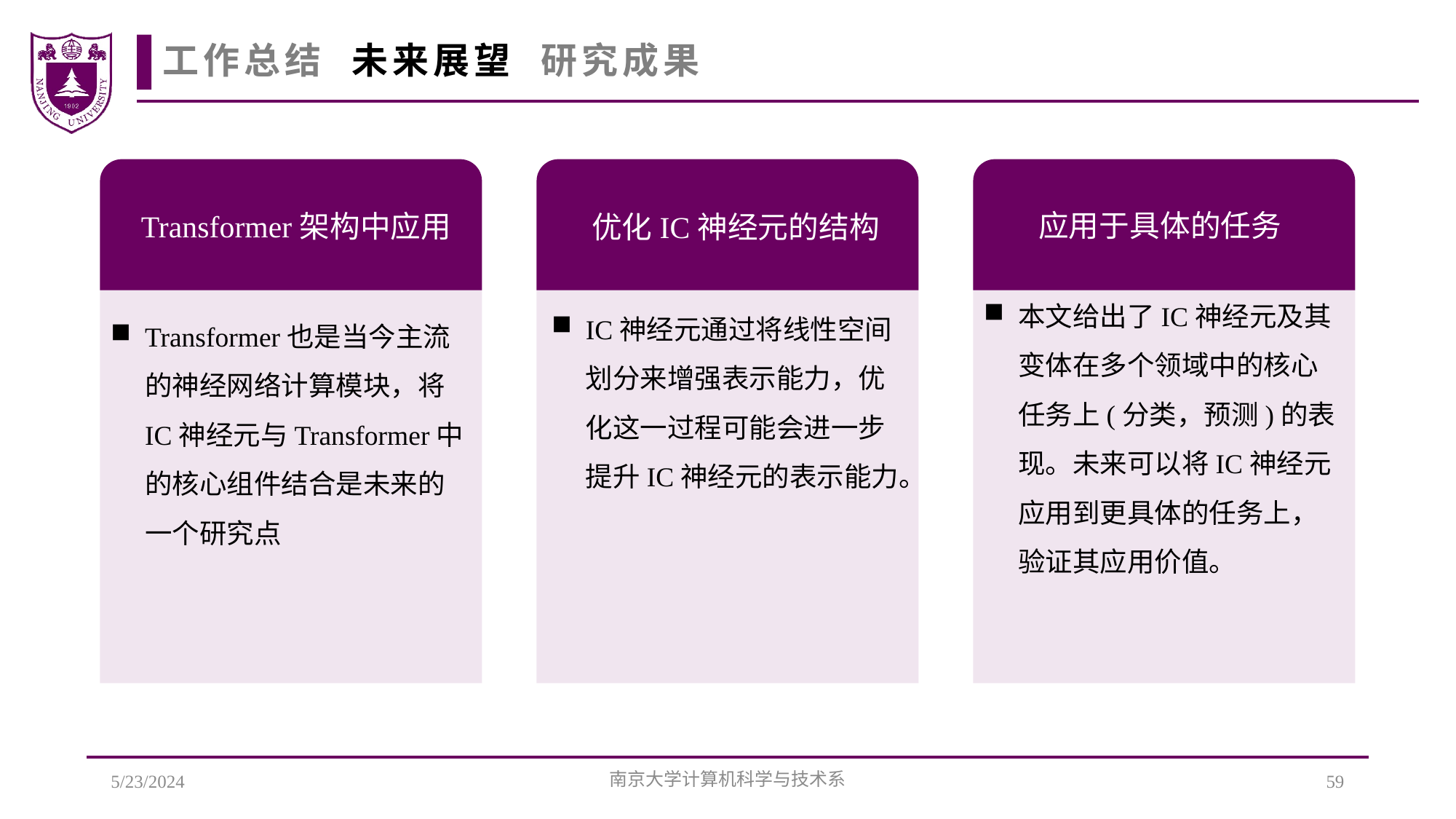

工作总结  未来展望  研究成果

应用于具体的任务
Transformer架构中应用
优化IC神经元的结构
本文给出了IC神经元及其变体在多个领域中的核心任务上(分类，预测)的表现。未来可以将IC神经元应用到更具体的任务上，验证其应用价值。
IC神经元通过将线性空间划分来增强表示能力，优化这一过程可能会进一步提升IC神经元的表示能力。
Transformer也是当今主流的神经网络计算模块，将IC神经元与Transformer中的核心组件结合是未来的一个研究点
5/23/2024
南京大学计算机科学与技术系
59